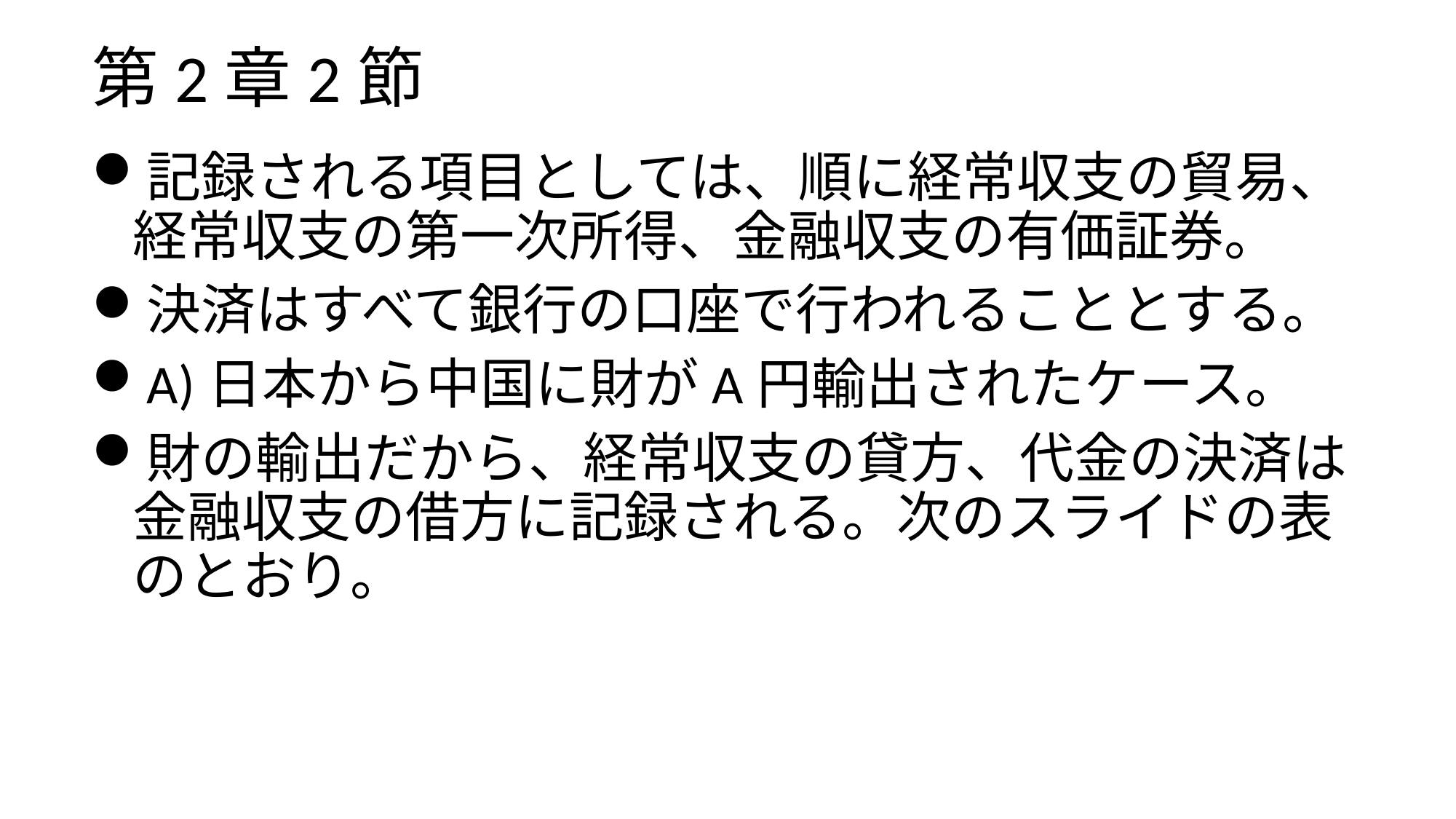

# 第2章2節
記録される項目としては、順に経常収支の貿易、経常収支の第一次所得、金融収支の有価証券。
決済はすべて銀行の口座で行われることとする。
A)日本から中国に財がA円輸出されたケース。
財の輸出だから、経常収支の貸方、代金の決済は金融収支の借方に記録される。次のスライドの表のとおり。